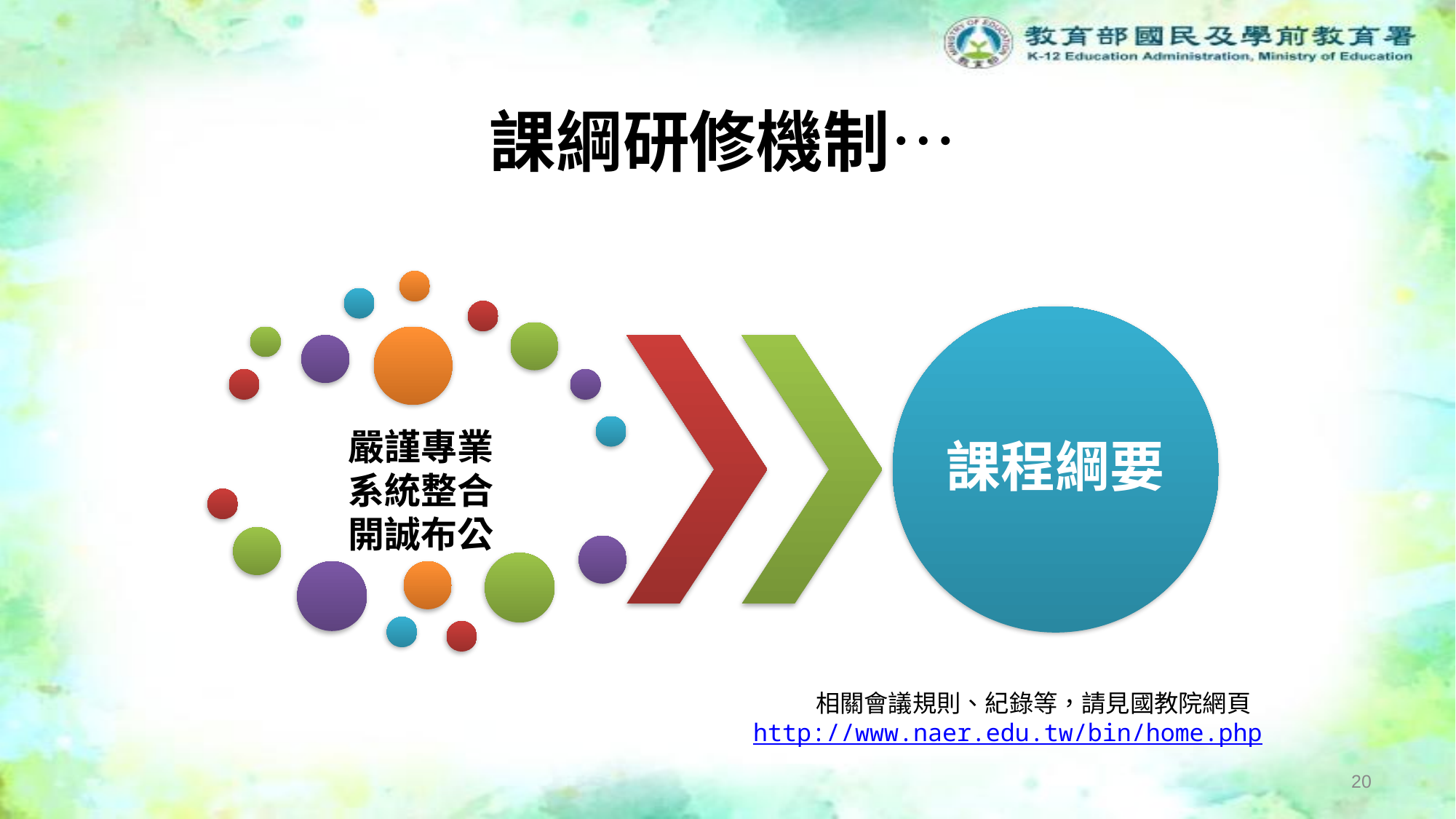

# 課綱研修機制…
嚴謹專業
系統整合
開誠布公
課程綱要
相關會議規則、紀錄等，請見國教院網頁 http://www.naer.edu.tw/bin/home.php
20